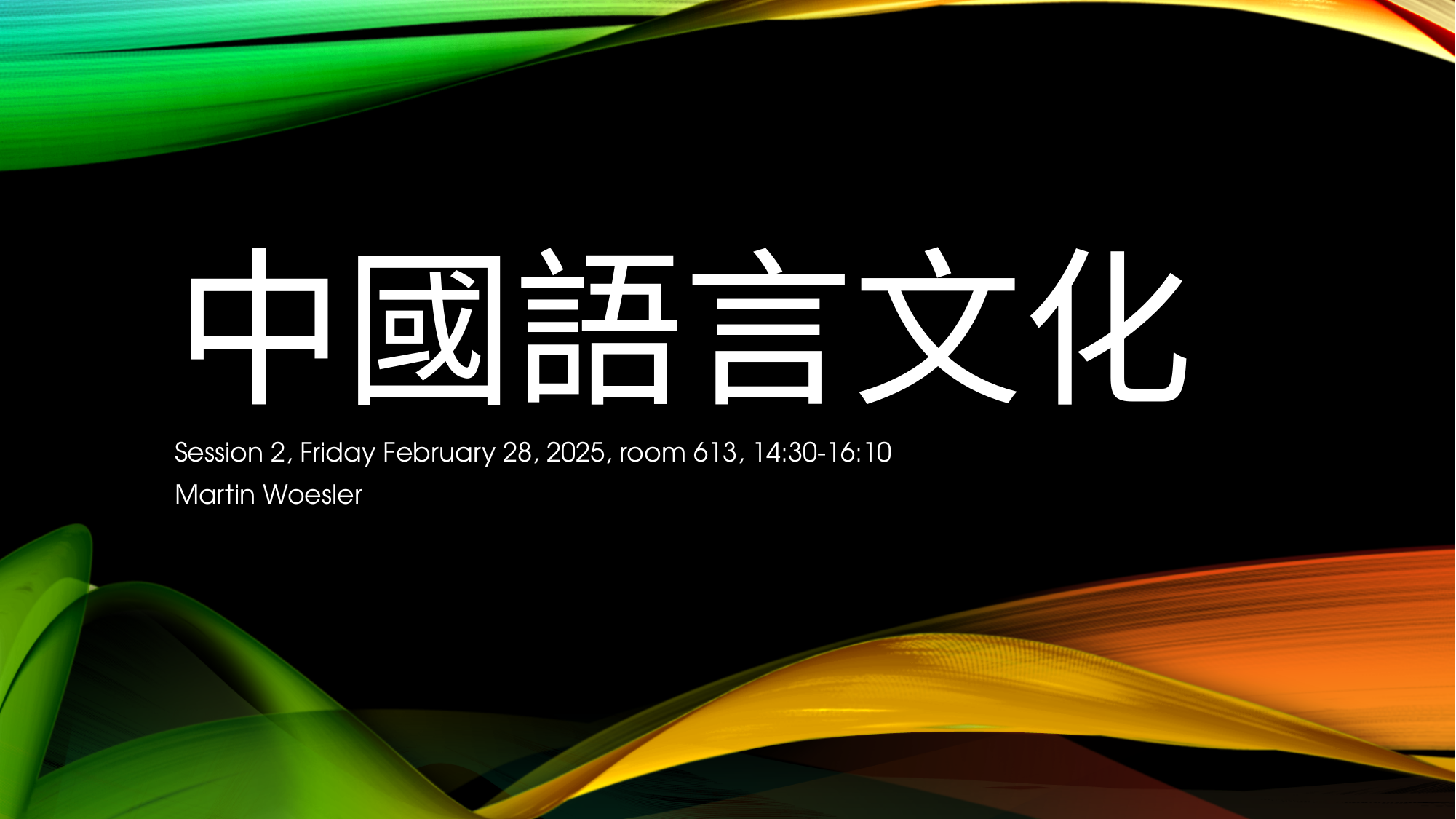

# 中國語言文化
Session 2, Friday February 28, 2025, room 613, 14:30-16:10
Martin Woesler